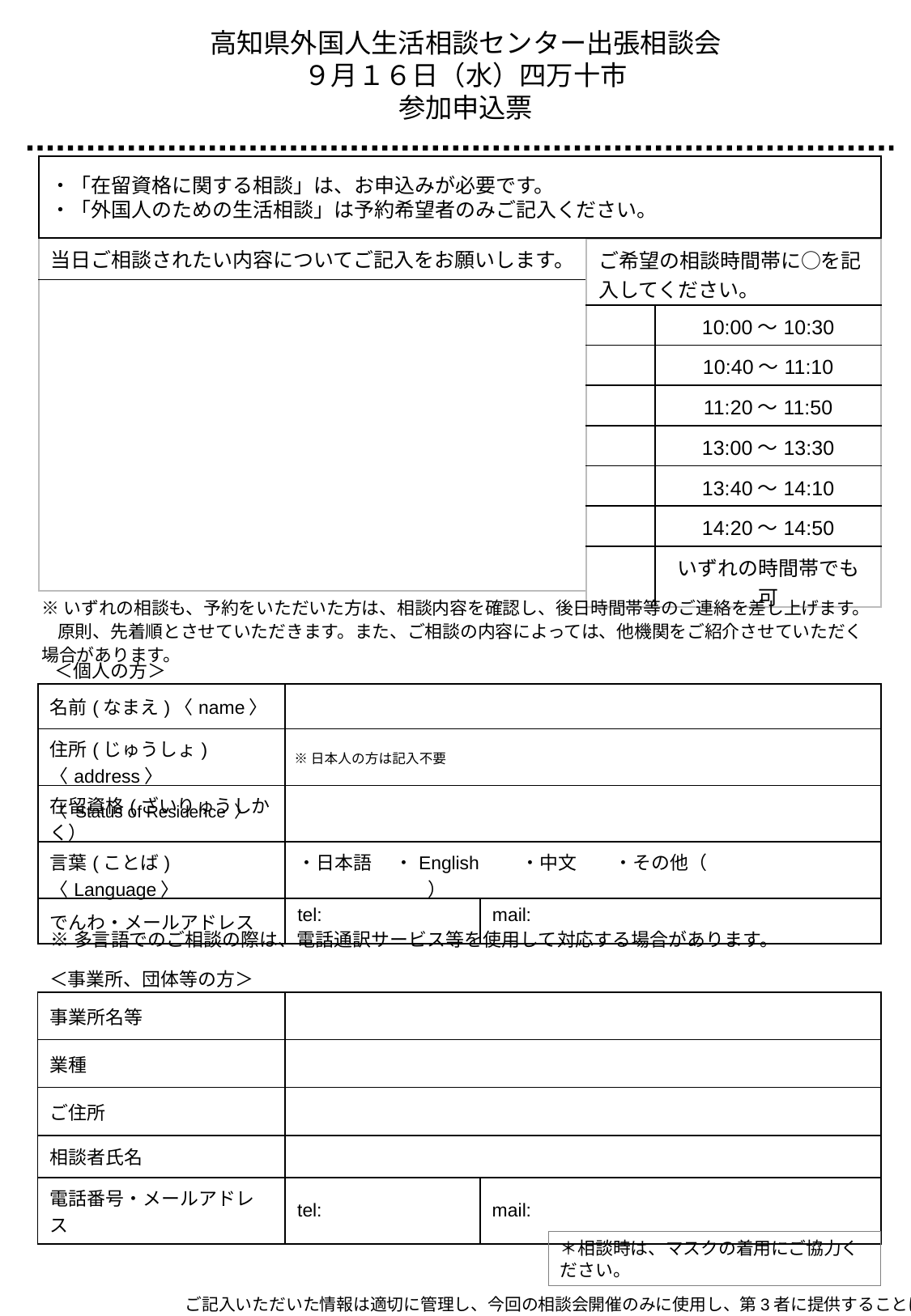

高知県外国人生活相談センター出張相談会
９月１６日（水）四万十市
参加申込票

・「在留資格に関する相談」は、お申込みが必要です。
・「外国人のための生活相談」は予約希望者のみご記入ください。
| 当日ご相談されたい内容についてご記入をお願いします。 |
| --- |
|  |
| ご希望の相談時間帯に○を記入してください。 |  |
| --- | --- |
|  | 10:00～10:30 |
|  | 10:40～11:10 |
|  | 11:20～11:50 |
|  | 13:00～13:30 |
|  | 13:40～14:10 |
|  | 14:20～14:50 |
|  | いずれの時間帯でも可 |
※いずれの相談も、予約をいただいた方は、相談内容を確認し、後日時間帯等のご連絡を差し上げます。
   原則、先着順とさせていただきます。また、ご相談の内容によっては、他機関をご紹介させていただく場合があります。
＜個人の方＞
| 名前(なまえ)〈name〉 |  |  |
| --- | --- | --- |
| 住所(じゅうしょ)〈address〉 |  |  |
| 在留資格(ざいりゅうしかく） |  |  |
| 言葉(ことば)〈Language〉 | ・日本語 　・English　　・中文　　・その他（　　　　　　　　　　　　　　　） |  |
| でんわ・メールアドレス | tel: | mail: |
※日本人の方は記入不要
〈 Status of Residence 〉
※多言語でのご相談の際は、電話通訳サービス等を使用して対応する場合があります。
＜事業所、団体等の方＞
| 事業所名等 |  |  |
| --- | --- | --- |
| 業種 |  |  |
| ご住所 |  |  |
| 相談者氏名 |  |  |
| 電話番号・メールアドレス | tel: | mail: |
＊相談時は、マスクの着用にご協力ください。
ご記入いただいた情報は適切に管理し、今回の相談会開催のみに使用し、第3者に提供することはありません。